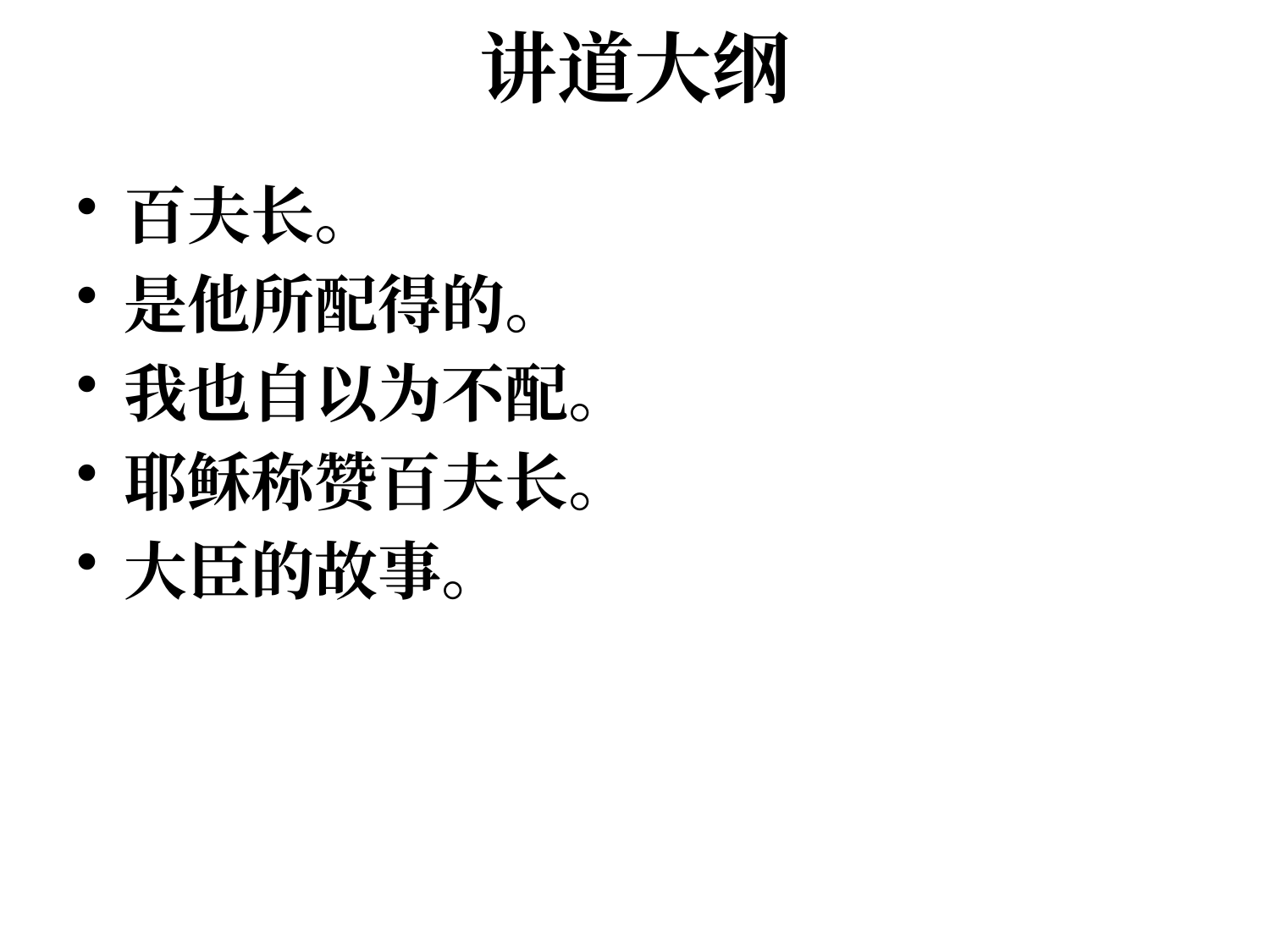

# 讲道大纲
百夫长。
是他所配得的。
我也自以为不配。
耶稣称赞百夫长。
大臣的故事。